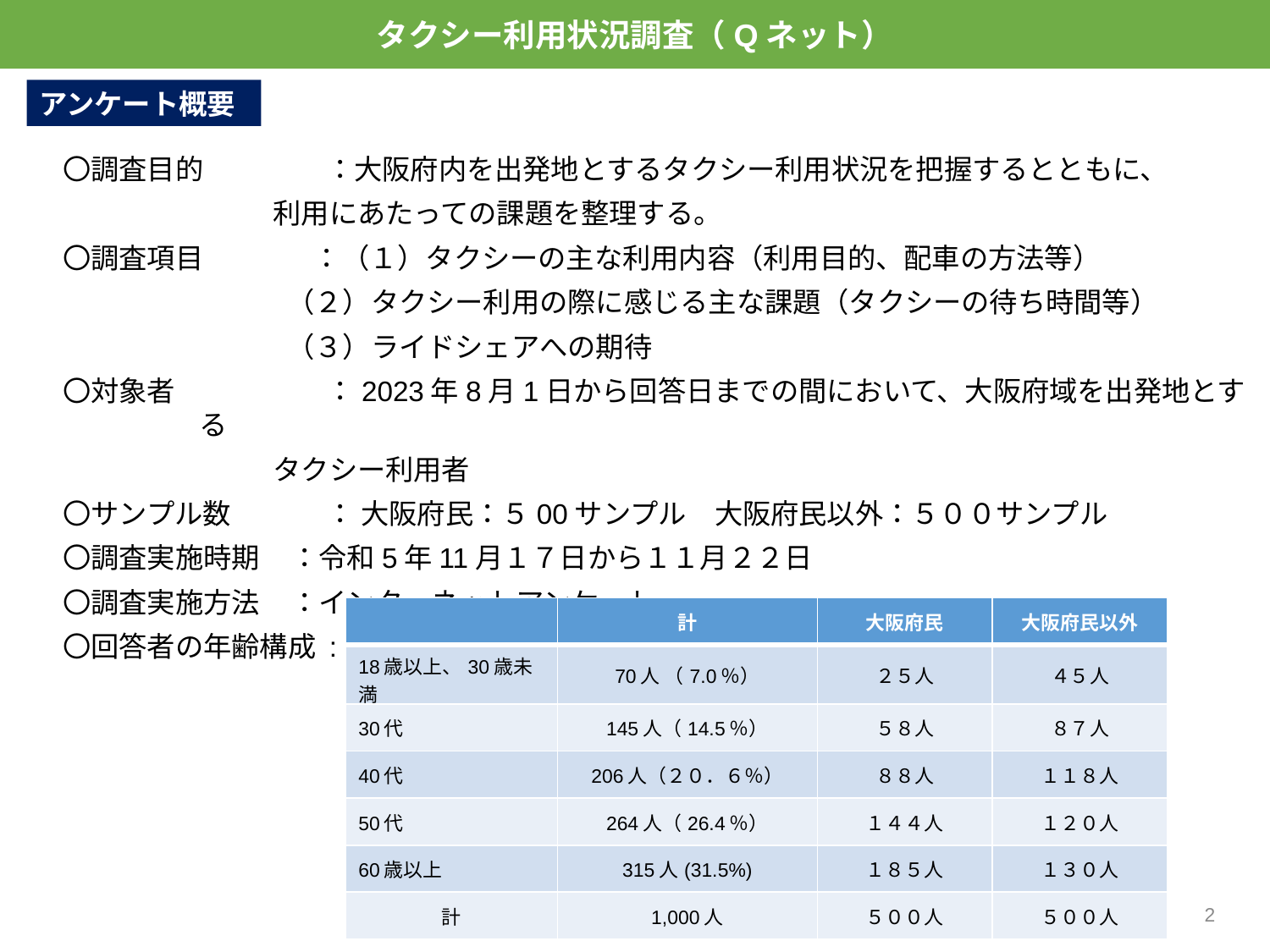

タクシー利用状況調査（Qネット）
アンケート概要
〇調査目的	：大阪府内を出発地とするタクシー利用状況を把握するとともに、
利用にあたっての課題を整理する。
〇調査項目　	：（１）タクシーの主な利用内容（利用目的、配車の方法等）
 （２）タクシー利用の際に感じる主な課題（タクシーの待ち時間等）
 （３）ライドシェアへの期待
〇対象者		：2023年8月1日から回答日までの間において、大阪府域を出発地とする
タクシー利用者
〇サンプル数	： 大阪府民：５00サンプル　大阪府民以外：５００サンプル
〇調査実施時期	：令和5年11月１７日から１１月２２日
〇調査実施方法	：インターネットアンケート
〇回答者の年齢構成 :

|  | 計 | 大阪府民 | 大阪府民以外 |
| --- | --- | --- | --- |
| 18歳以上、30歳未満 | 70人 （7.0％） | ２５人 | ４５人 |
| 30代 | 145人（14.5％） | ５８人 | ８７人 |
| 40代 | 206人（２０．６％） | ８８人 | １１８人 |
| 50代 | 264人（26.4％） | １４４人 | １２０人 |
| 60歳以上 | 315人(31.5%) | １８５人 | １３０人 |
| 計 | 1,000人 | ５００人 | ５００人 |
2